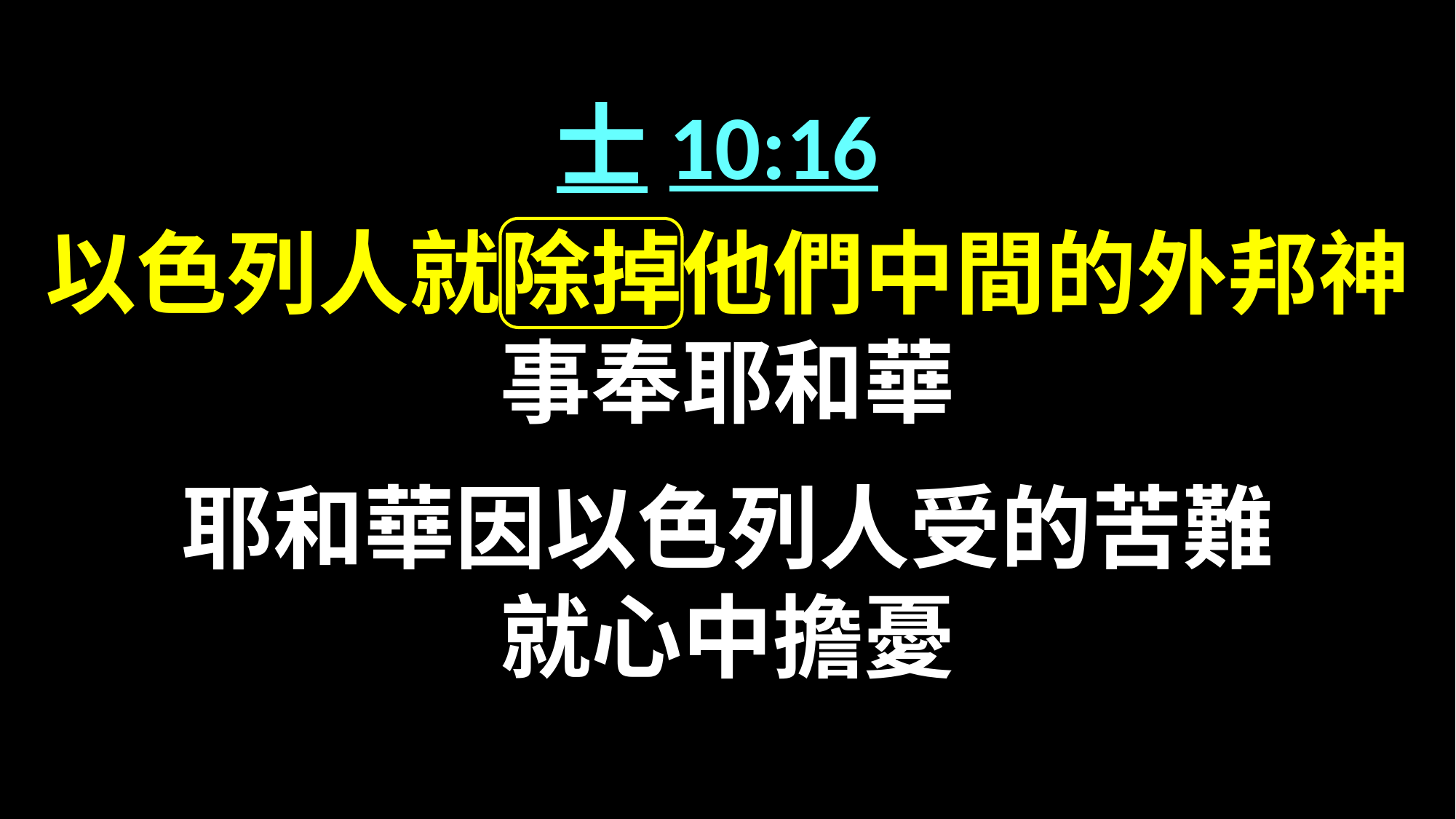

士10:16
以色列人就除掉他們中間的外邦神事奉耶和華
耶和華因以色列人受的苦難
就心中擔憂